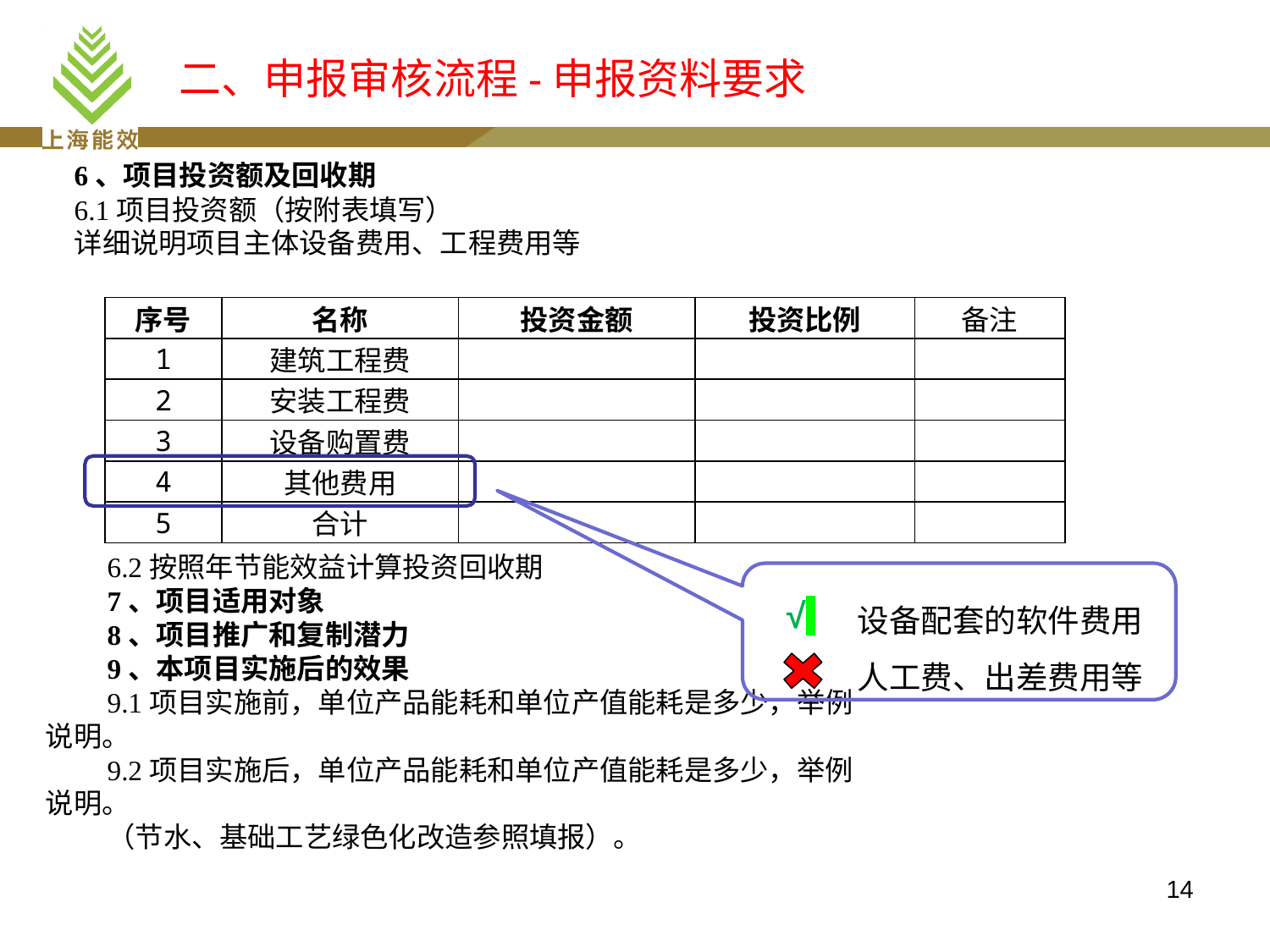

# 二、申报审核流程-申报资料要求
6、项目投资额及回收期
6.1项目投资额（按附表填写）
详细说明项目主体设备费用、工程费用等
| 序号 | 名称 | 投资金额 | 投资比例 | 备注 |
| --- | --- | --- | --- | --- |
| 1 | 建筑工程费 |  |  |  |
| 2 | 安装工程费 |  |  |  |
| 3 | 设备购置费 |  |  |  |
| 4 | 其他费用 |  |  |  |
| 5 | 合计 |  |  |  |

6.2按照年节能效益计算投资回收期
7、项目适用对象
8、项目推广和复制潜力
9、本项目实施后的效果
9.1项目实施前，单位产品能耗和单位产值能耗是多少，举例说明。
9.2项目实施后，单位产品能耗和单位产值能耗是多少，举例说明。
（节水、基础工艺绿色化改造参照填报）。

设备配套的软件费用
人工费、出差费用等
√

14